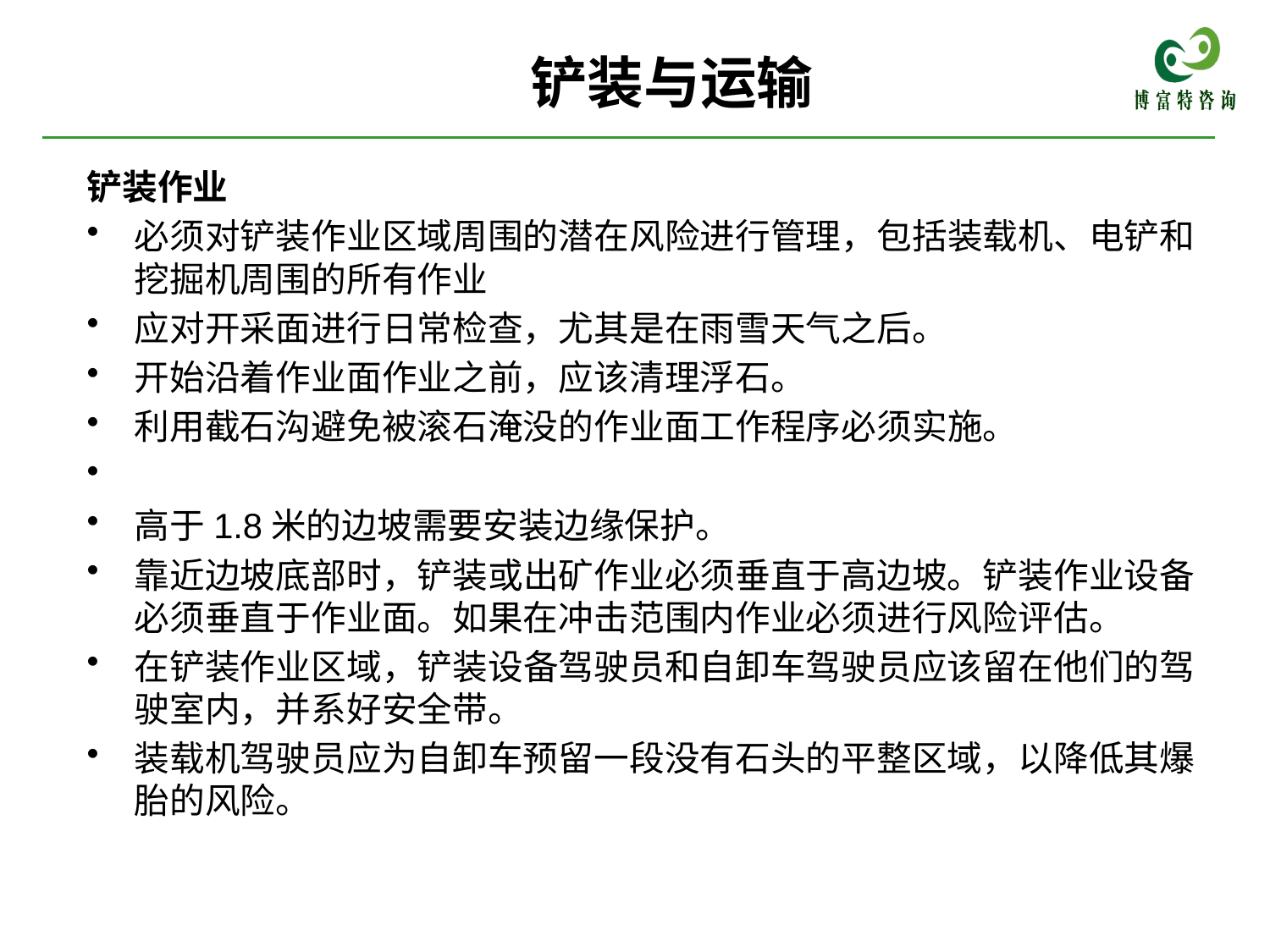

# 铲装与运输
铲装作业
必须对铲装作业区域周围的潜在风险进行管理，包括装载机、电铲和挖掘机周围的所有作业
应对开采面进行日常检查，尤其是在雨雪天气之后。
开始沿着作业面作业之前，应该清理浮石。
利用截石沟避免被滚石淹没的作业面工作程序必须实施。

高于1.8米的边坡需要安装边缘保护。
靠近边坡底部时，铲装或出矿作业必须垂直于高边坡。铲装作业设备必须垂直于作业面。如果在冲击范围内作业必须进行风险评估。
在铲装作业区域，铲装设备驾驶员和自卸车驾驶员应该留在他们的驾驶室内，并系好安全带。
装载机驾驶员应为自卸车预留一段没有石头的平整区域，以降低其爆胎的风险。

30